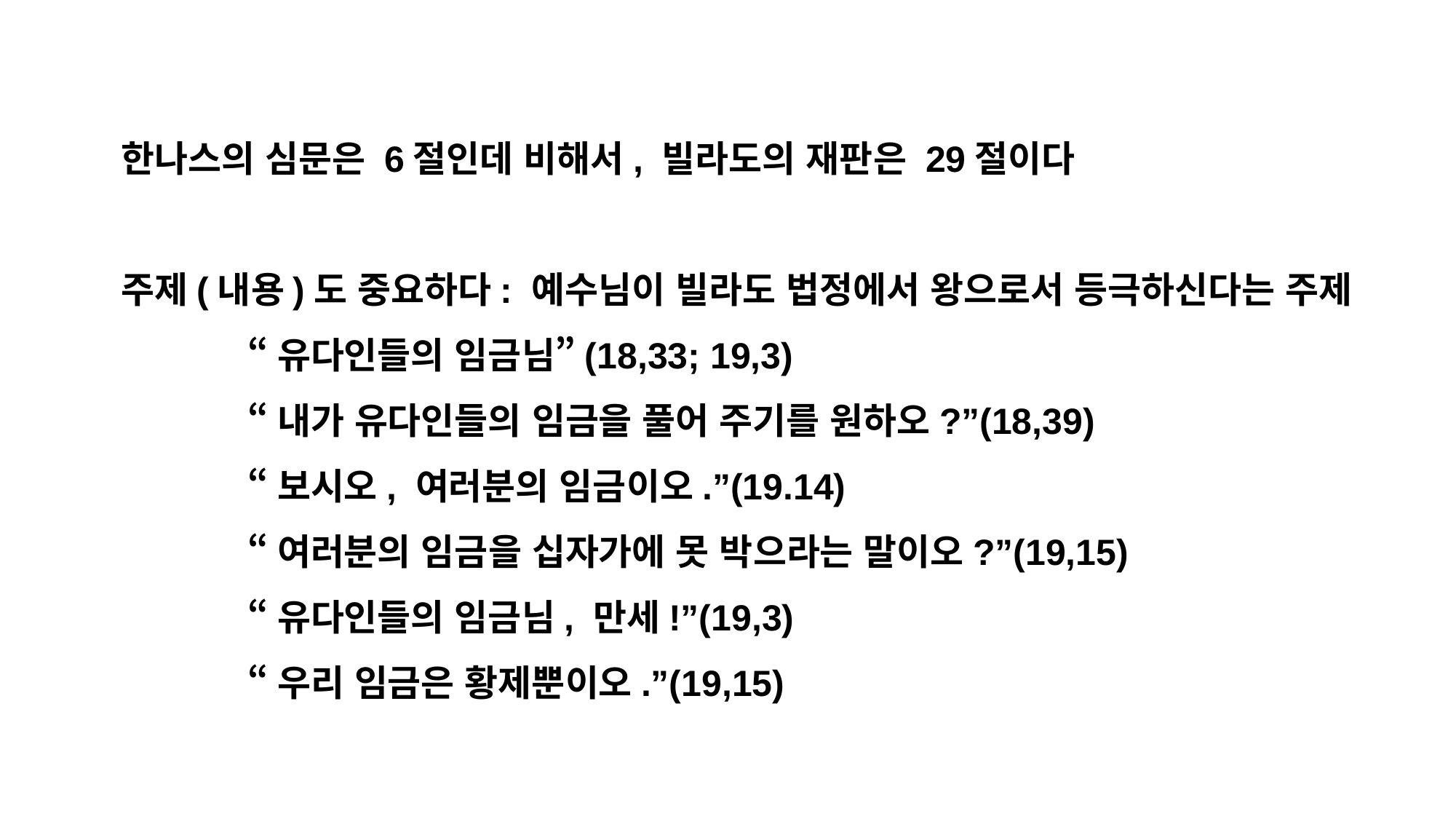

한나스의 심문은 6절인데 비해서, 빌라도의 재판은 29절이다

주제(내용)도 중요하다: 예수님이 빌라도 법정에서 왕으로서 등극하신다는 주제
	“유다인들의 임금님”(18,33; 19,3)
	“내가 유다인들의 임금을 풀어 주기를 원하오?”(18,39)
	“보시오, 여러분의 임금이오.”(19.14)
	“여러분의 임금을 십자가에 못 박으라는 말이오?”(19,15)
	“유다인들의 임금님, 만세!”(19,3)
	“우리 임금은 황제뿐이오.”(19,15)